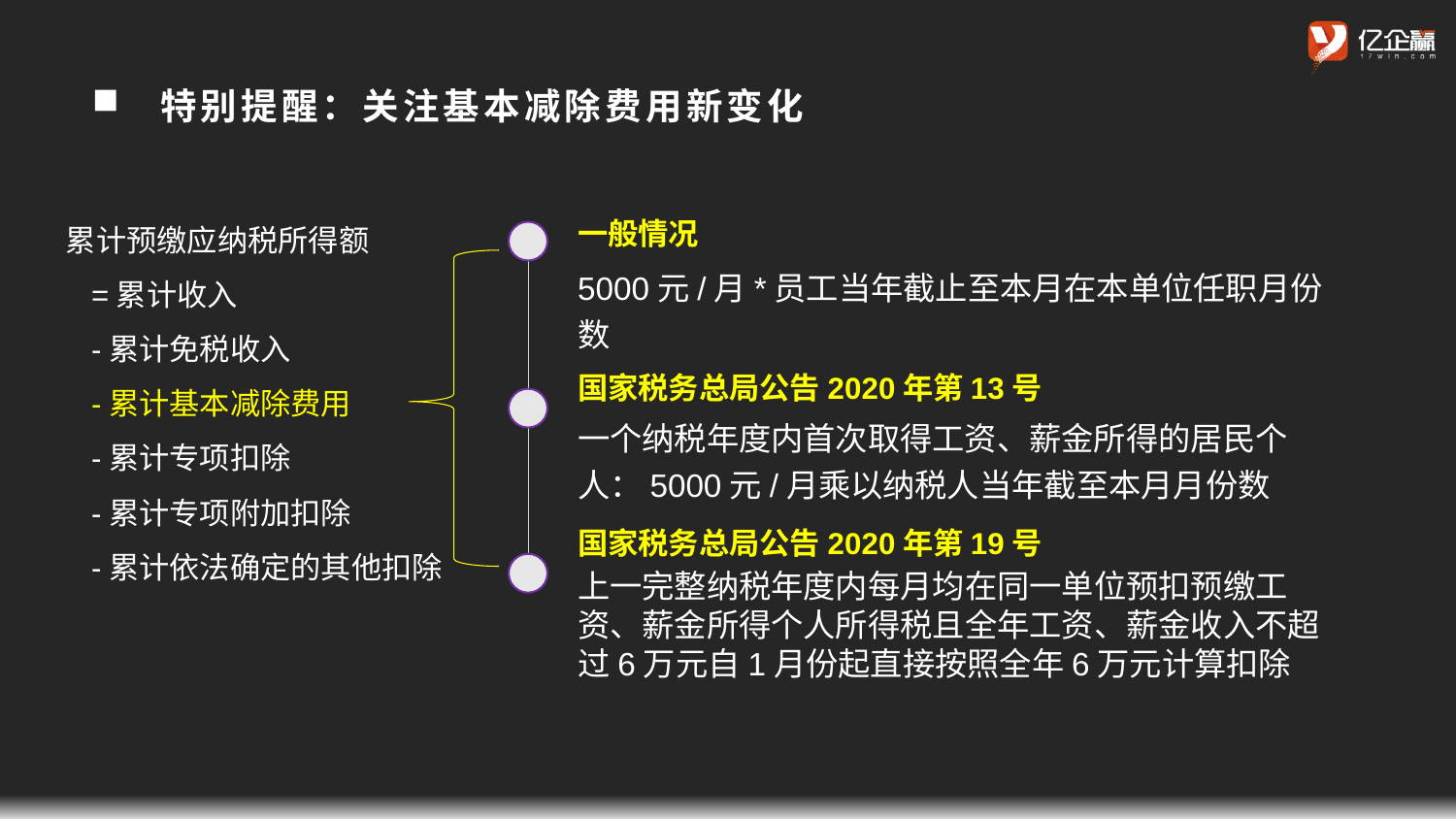

特别提醒：关注基本减除费用新变化
一般情况
累计预缴应纳税所得额
   =累计收入
   -累计免税收入
   -累计基本减除费用
   -累计专项扣除
   -累计专项附加扣除
   -累计依法确定的其他扣除

5000元/月*员工当年截止至本月在本单位任职月份数

国家税务总局公告2020年第13号

一个纳税年度内首次取得工资、薪金所得的居民个人：5000元/月乘以纳税人当年截至本月月份数
国家税务总局公告2020年第19号

上一完整纳税年度内每月均在同一单位预扣预缴工资、薪金所得个人所得税且全年工资、薪金收入不超过6万元自1月份起直接按照全年6万元计算扣除